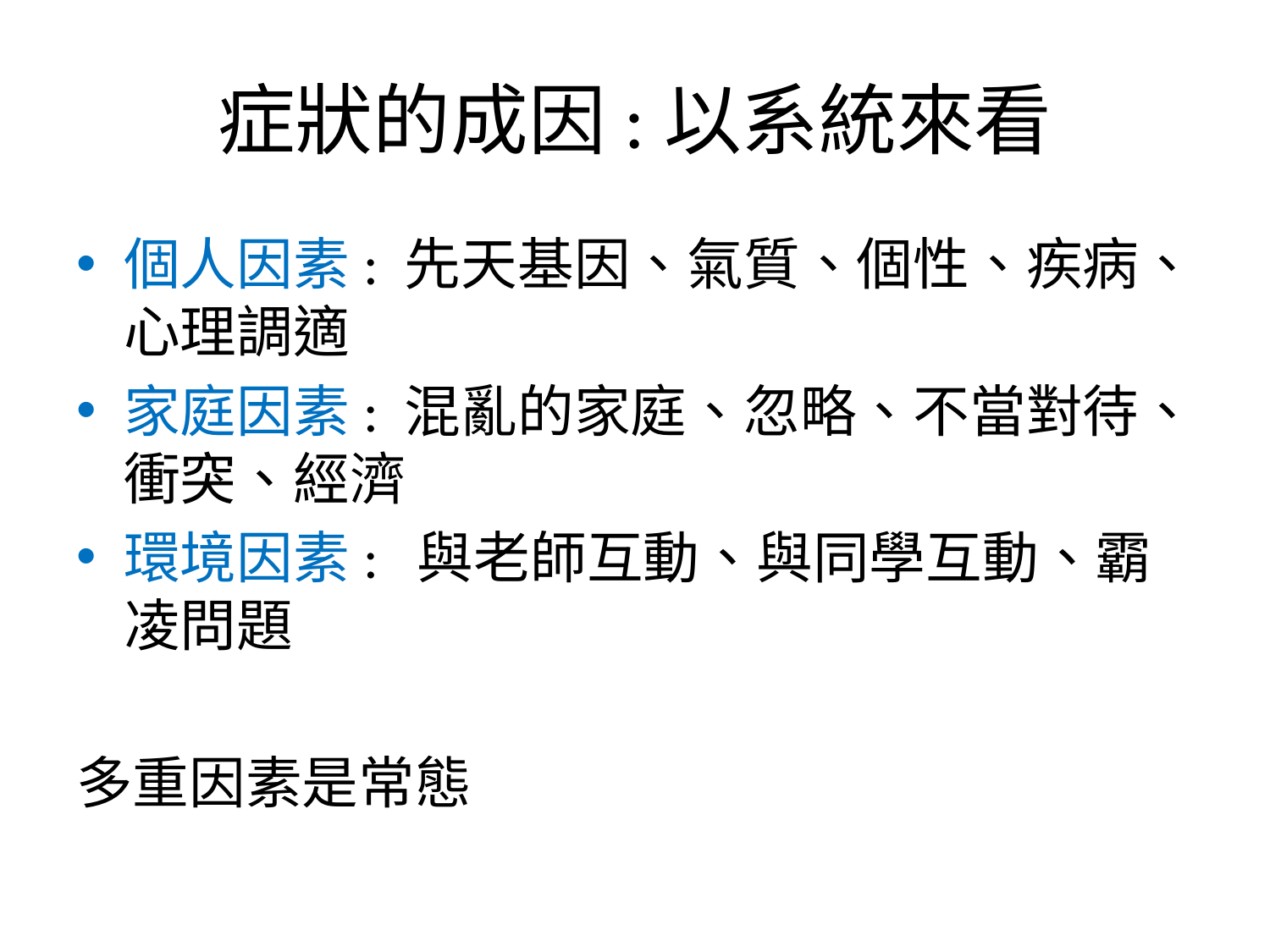

# 症狀的成因:以系統來看
個人因素: 先天基因、氣質、個性、疾病、心理調適
家庭因素: 混亂的家庭、忽略、不當對待、衝突、經濟
環境因素:  與老師互動、與同學互動、霸凌問題

多重因素是常態